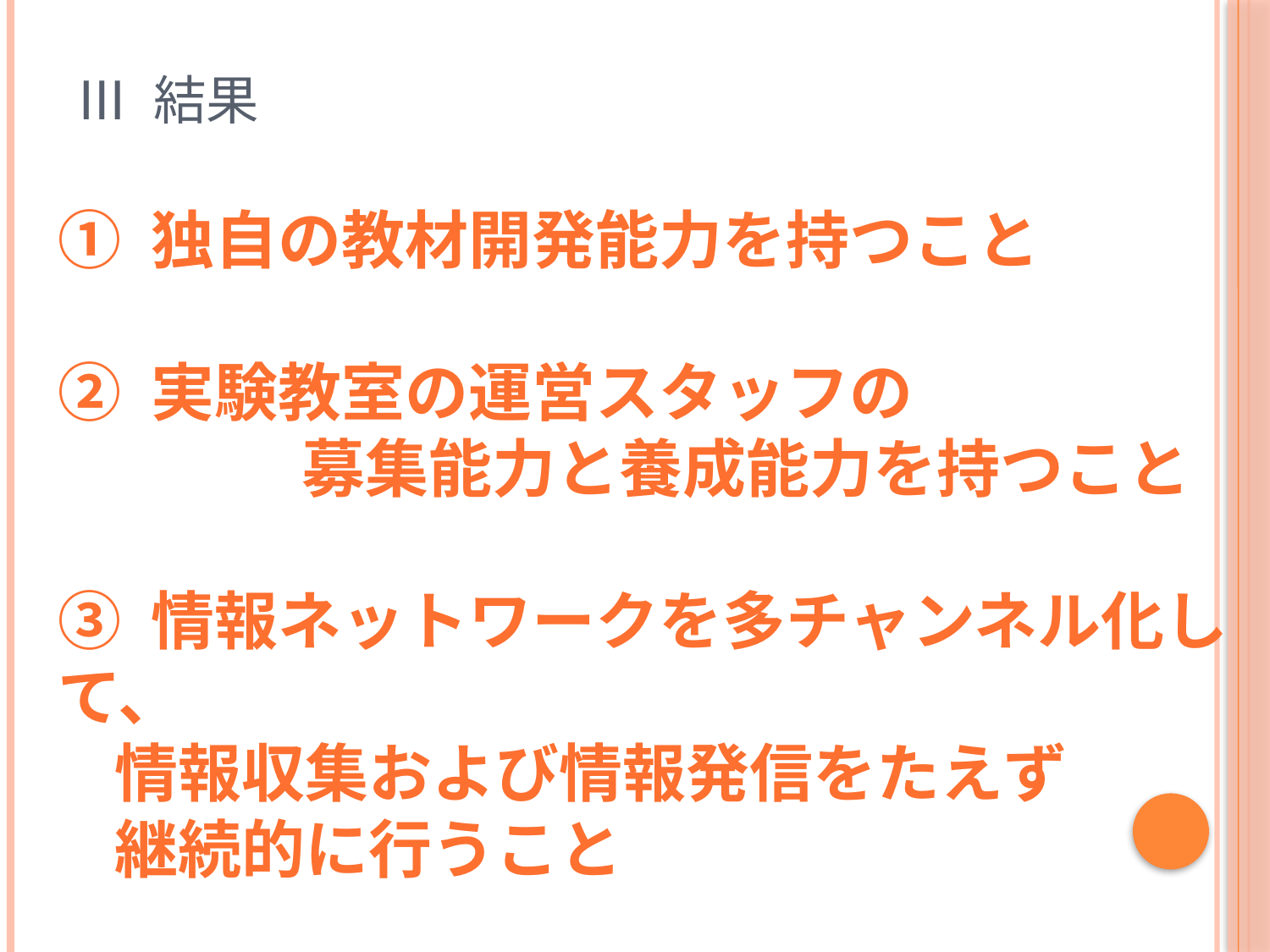

# Ⅲ 結果
① 独自の教材開発能力を持つこと

② 実験教室の運営スタッフの
                 募集能力と養成能力を持つこと

③ 情報ネットワークを多チャンネル化して、
    情報収集および情報発信をたえず
    継続的に行うこと